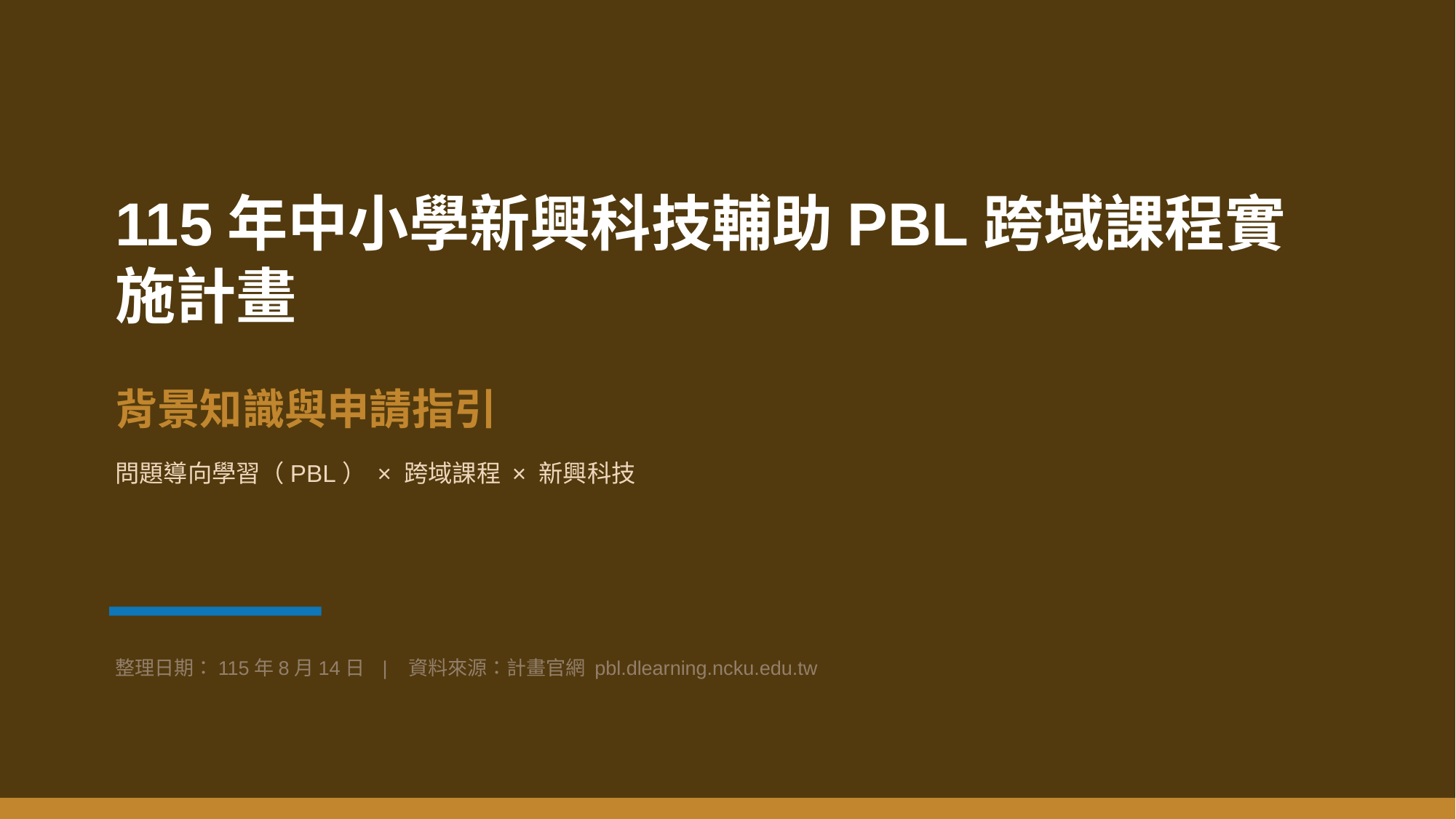

115年中小學新興科技輔助PBL跨域課程實施計畫
背景知識與申請指引
問題導向學習（PBL） × 跨域課程 × 新興科技

整理日期：115年8月14日   |   資料來源：計畫官網 pbl.dlearning.ncku.edu.tw